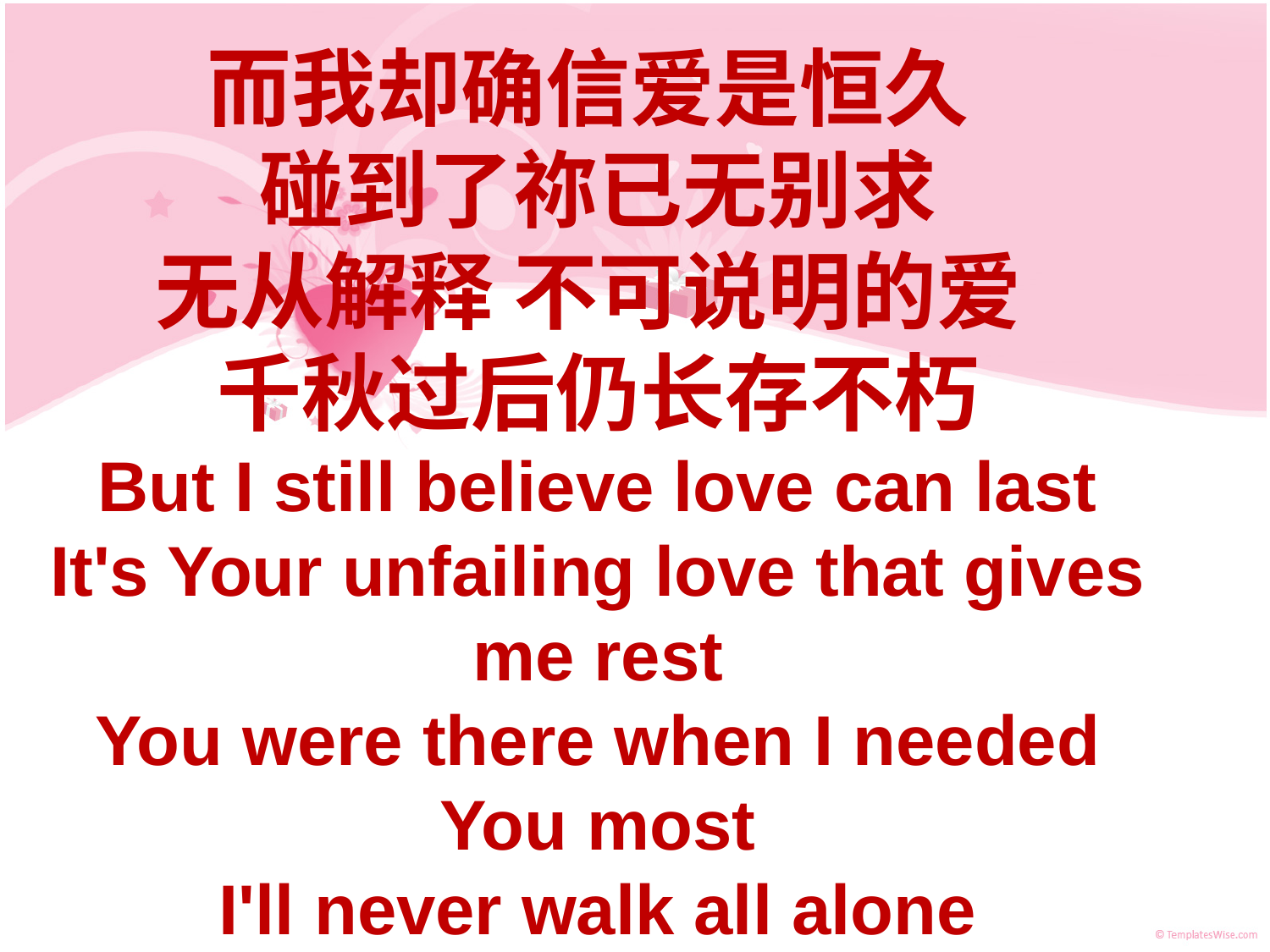

而我却确信爱是恒久
碰到了祢已无别求
无从解释 不可说明的爱
千秋过后仍长存不朽
But I still believe love can last
It's Your unfailing love that gives me rest
You were there when I needed You most
I'll never walk all alone